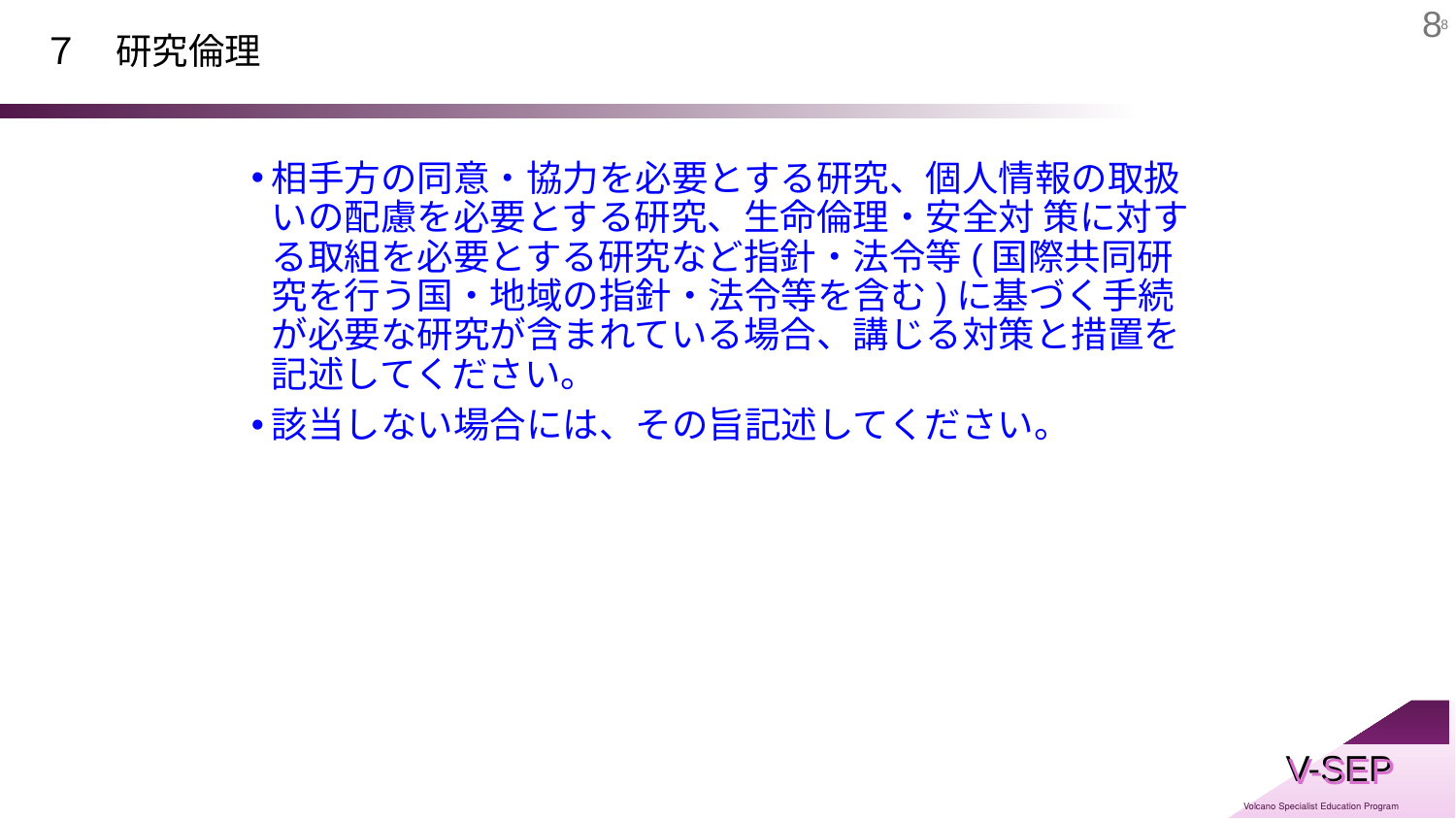

8
# ７　研究倫理
相手方の同意・協力を必要とする研究、個人情報の取扱いの配慮を必要とする研究、生命倫理・安全対 策に対する取組を必要とする研究など指針・法令等(国際共同研究を行う国・地域の指針・法令等を含む)に基づく手続が必要な研究が含まれている場合、講じる対策と措置を記述してください。
該当しない場合には、その旨記述してください。